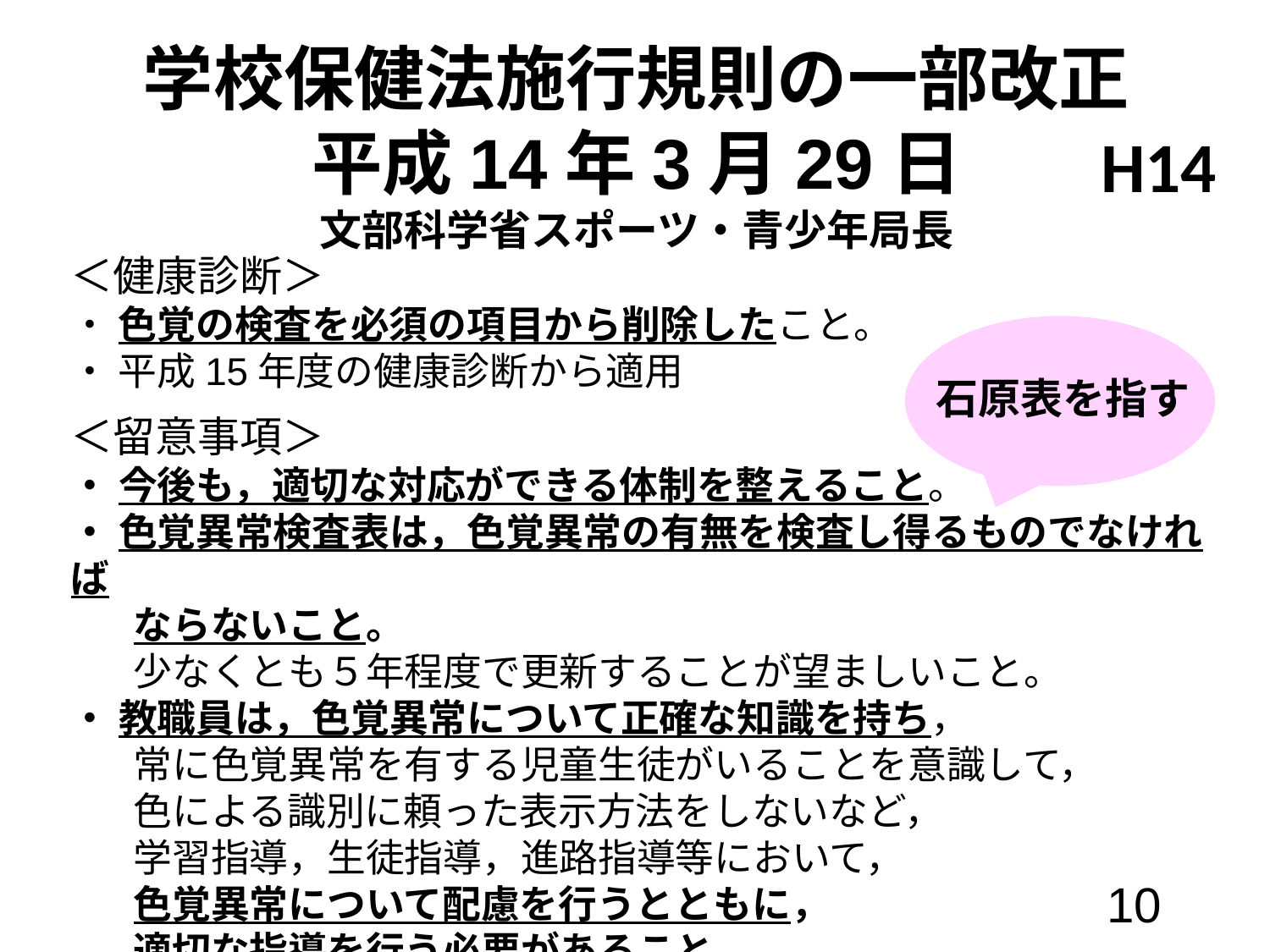

学校保健法施行規則の一部改正
平成14年3月29日
文部科学省スポーツ・青少年局長
H14
＜健康診断＞
・ 色覚の検査を必須の項目から削除したこと。
・ 平成15年度の健康診断から適用

＜留意事項＞
・ 今後も，適切な対応ができる体制を整えること。
・ 色覚異常検査表は，色覚異常の有無を検査し得るものでなければ
	ならないこと。
	少なくとも５年程度で更新することが望ましいこと。
・ 教職員は，色覚異常について正確な知識を持ち，
	常に色覚異常を有する児童生徒がいることを意識して，
	色による識別に頼った表示方法をしないなど，
	学習指導，生徒指導，進路指導等において，
	色覚異常について配慮を行うとともに，
	適切な指導を行う必要があること。

石原表を指す
10